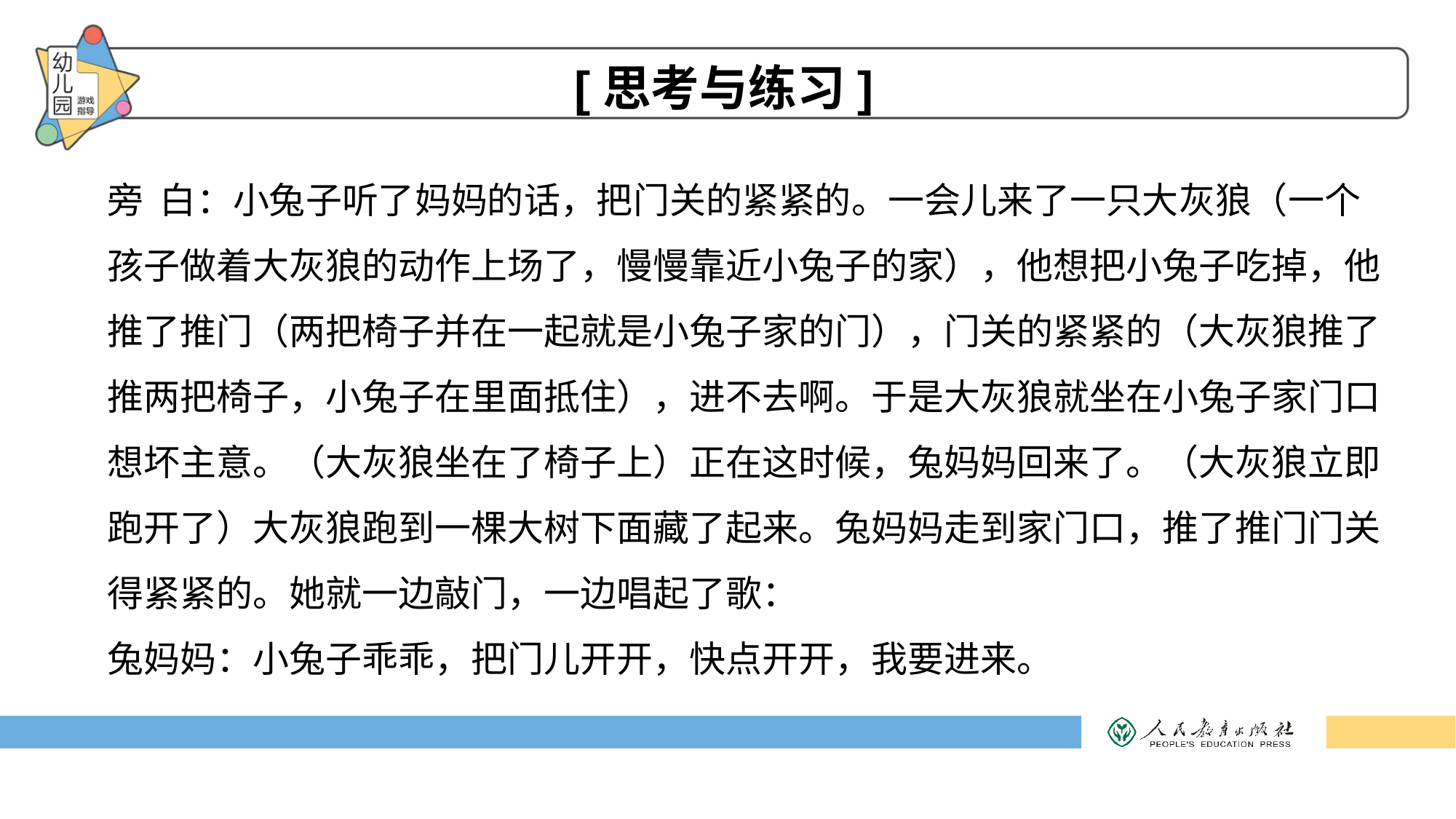

[思考与练习]
旁  白：小兔子听了妈妈的话，把门关的紧紧的。一会儿来了一只大灰狼（一个孩子做着大灰狼的动作上场了，慢慢靠近小兔子的家），他想把小兔子吃掉，他推了推门（两把椅子并在一起就是小兔子家的门），门关的紧紧的（大灰狼推了推两把椅子，小兔子在里面抵住），进不去啊。于是大灰狼就坐在小兔子家门口想坏主意。（大灰狼坐在了椅子上）正在这时候，兔妈妈回来了。（大灰狼立即跑开了）大灰狼跑到一棵大树下面藏了起来。兔妈妈走到家门口，推了推门门关得紧紧的。她就一边敲门，一边唱起了歌：
兔妈妈：小兔子乖乖，把门儿开开，快点开开，我要进来。